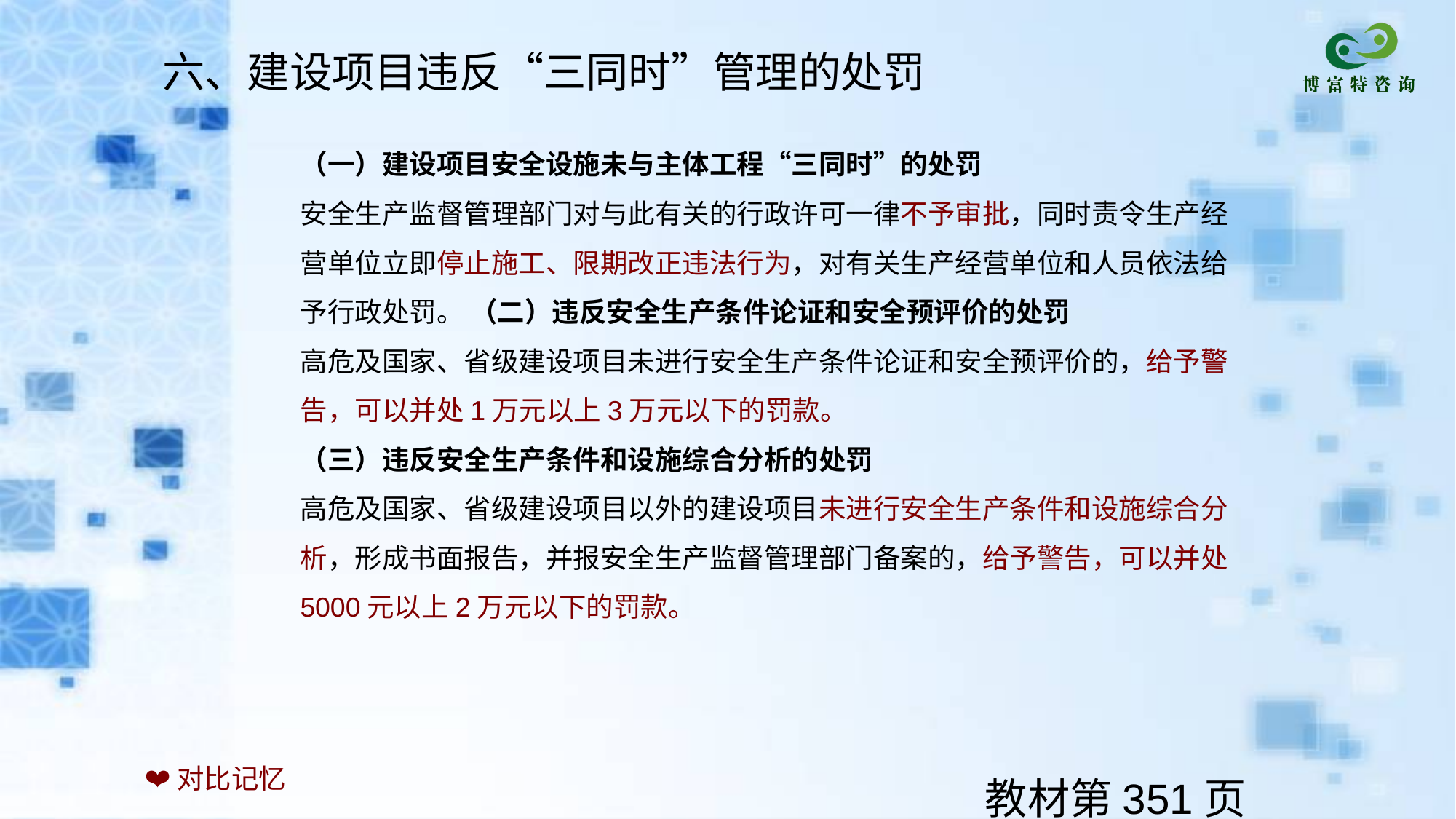

六、建设项目违反“三同时”管理的处罚
（一）建设项目安全设施未与主体工程“三同时”的处罚
安全生产监督管理部门对与此有关的行政许可一律不予审批，同时责令生产经营单位立即停止施工、限期改正违法行为，对有关生产经营单位和人员依法给予行政处罚。 （二）违反安全生产条件论证和安全预评价的处罚
高危及国家、省级建设项目未进行安全生产条件论证和安全预评价的，给予警告，可以并处1万元以上3万元以下的罚款。
（三）违反安全生产条件和设施综合分析的处罚
高危及国家、省级建设项目以外的建设项目未进行安全生产条件和设施综合分析，形成书面报告，并报安全生产监督管理部门备案的，给予警告，可以并处5000元以上2万元以下的罚款。
❤对比记忆
教材第351页